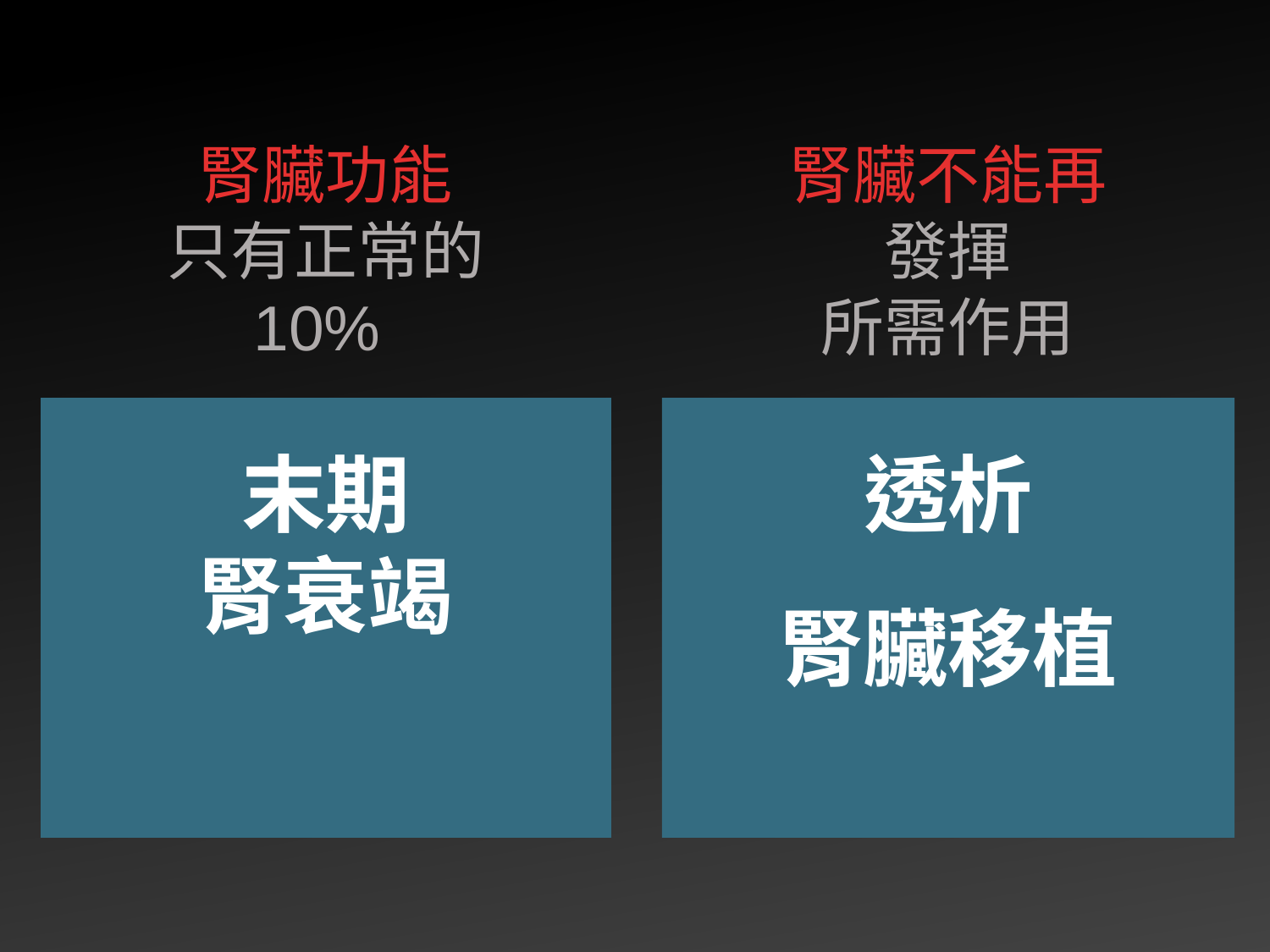

腎臟功能
只有正常的
10%

末期
腎衰竭
腎臟不能再
發揮
所需作用

透析
腎臟移植